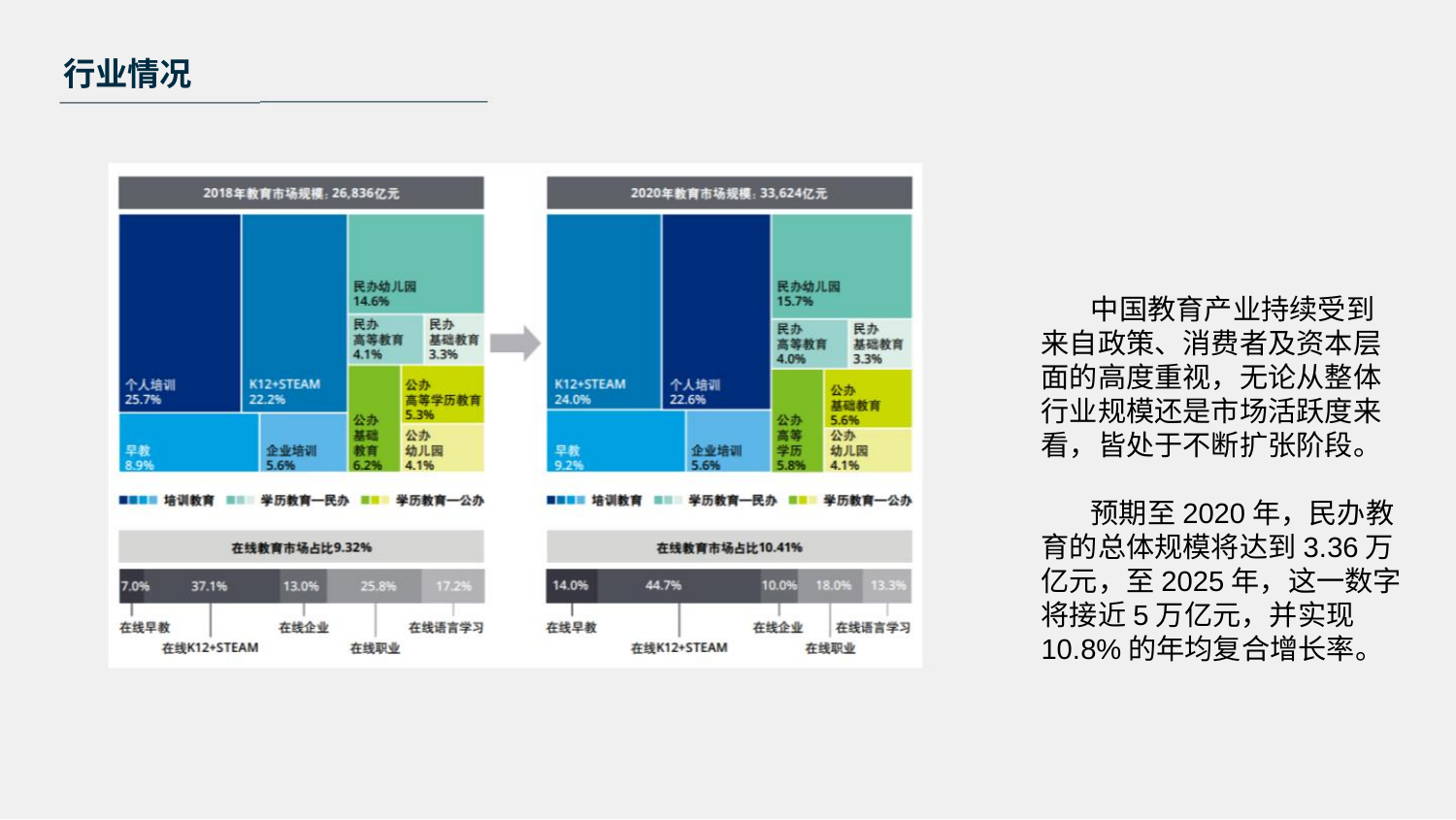

行业情况
中国教育产业持续受到
来自政策、消费者及资本层
面的高度重视，无论从整体
行业规模还是市场活跃度来
看，皆处于不断扩张阶段。
预期至2020年，民办教
育的总体规模将达到3.36万
亿元，至2025年，这一数字
将接近5万亿元，并实现
10.8%的年均复合增长率。